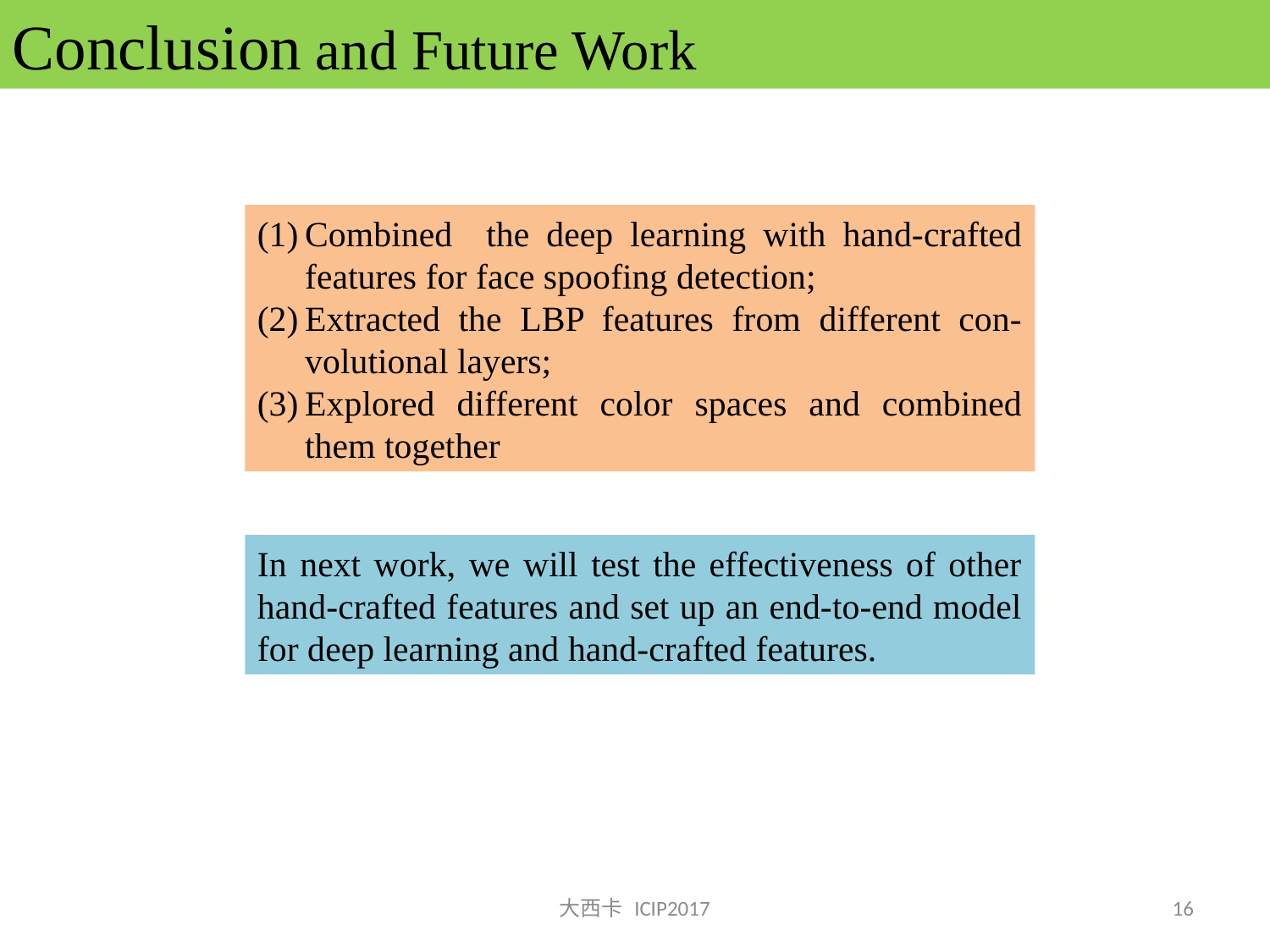

Conclusion and Future Work
Combined  the deep learning with hand-crafted features for face spoofing detection;
Extracted the LBP features from different con-volutional layers;
Explored different color spaces and combined them together
In next work, we will test the effectiveness of other hand-crafted features and set up an end-to-end model for deep learning and hand-crafted features.
大西卡 ICIP2017
16